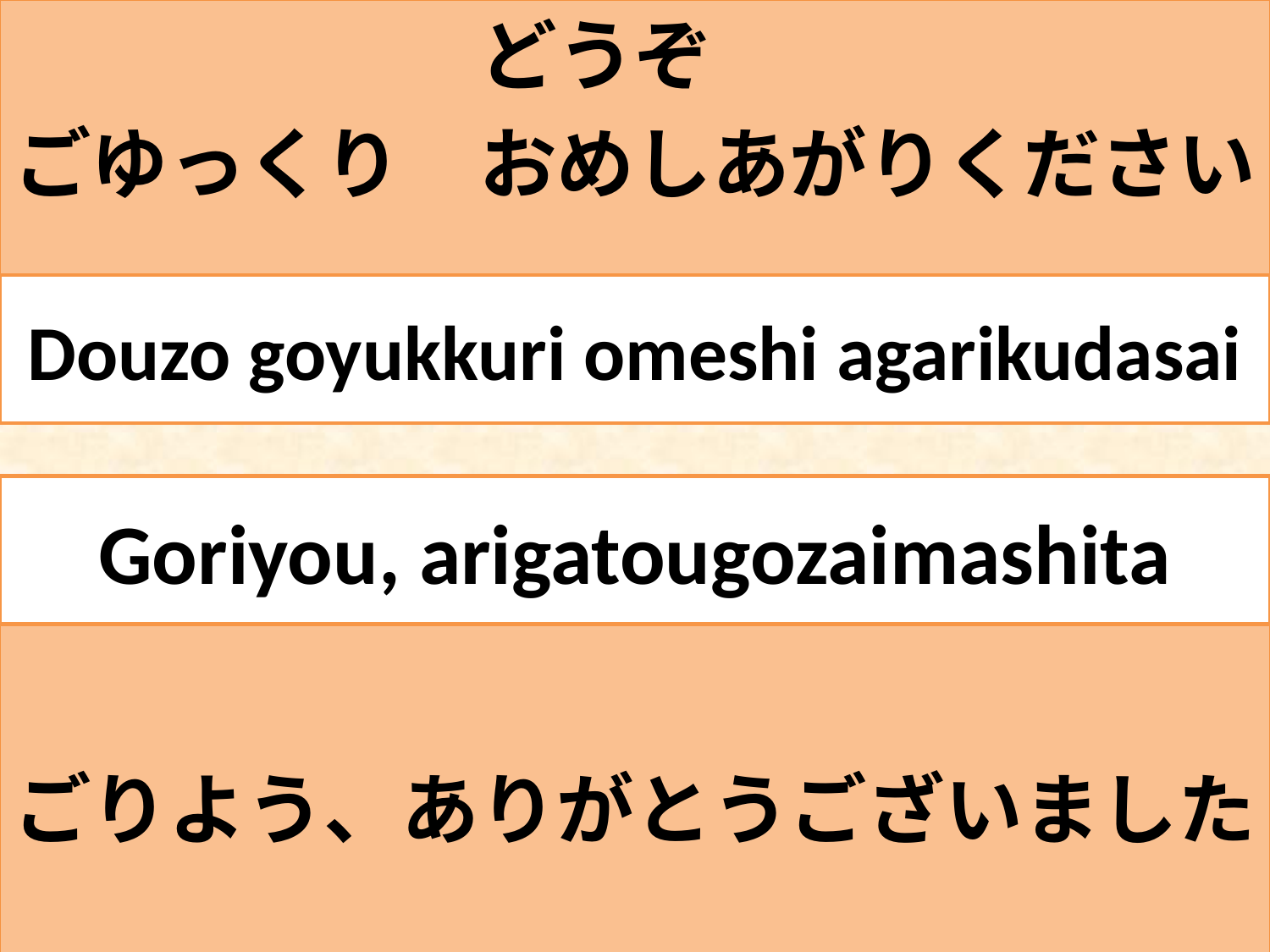

どうぞ
ごゆっくり　おめしあがりください
Douzo goyukkuri omeshi agarikudasai
Goriyou, arigatougozaimashita

ごりよう、ありがとうございました